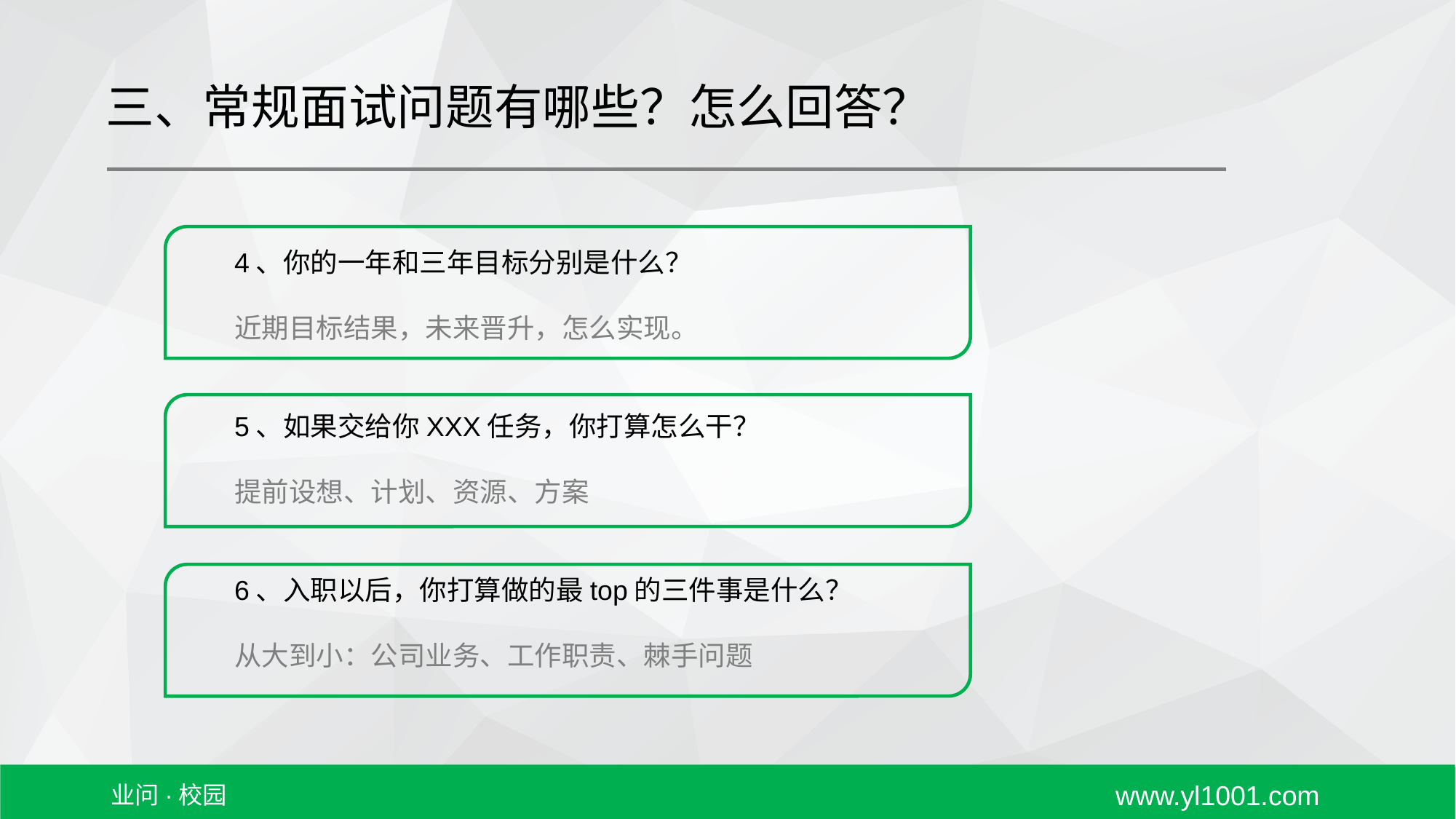

三、常规面试问题有哪些？怎么回答？

4、你的一年和三年目标分别是什么？

近期目标结果，未来晋升，怎么实现。

5、如果交给你XXX任务，你打算怎么干？

提前设想、计划、资源、方案

6、入职以后，你打算做的最top的三件事是什么？

从大到小：公司业务、工作职责、棘手问题